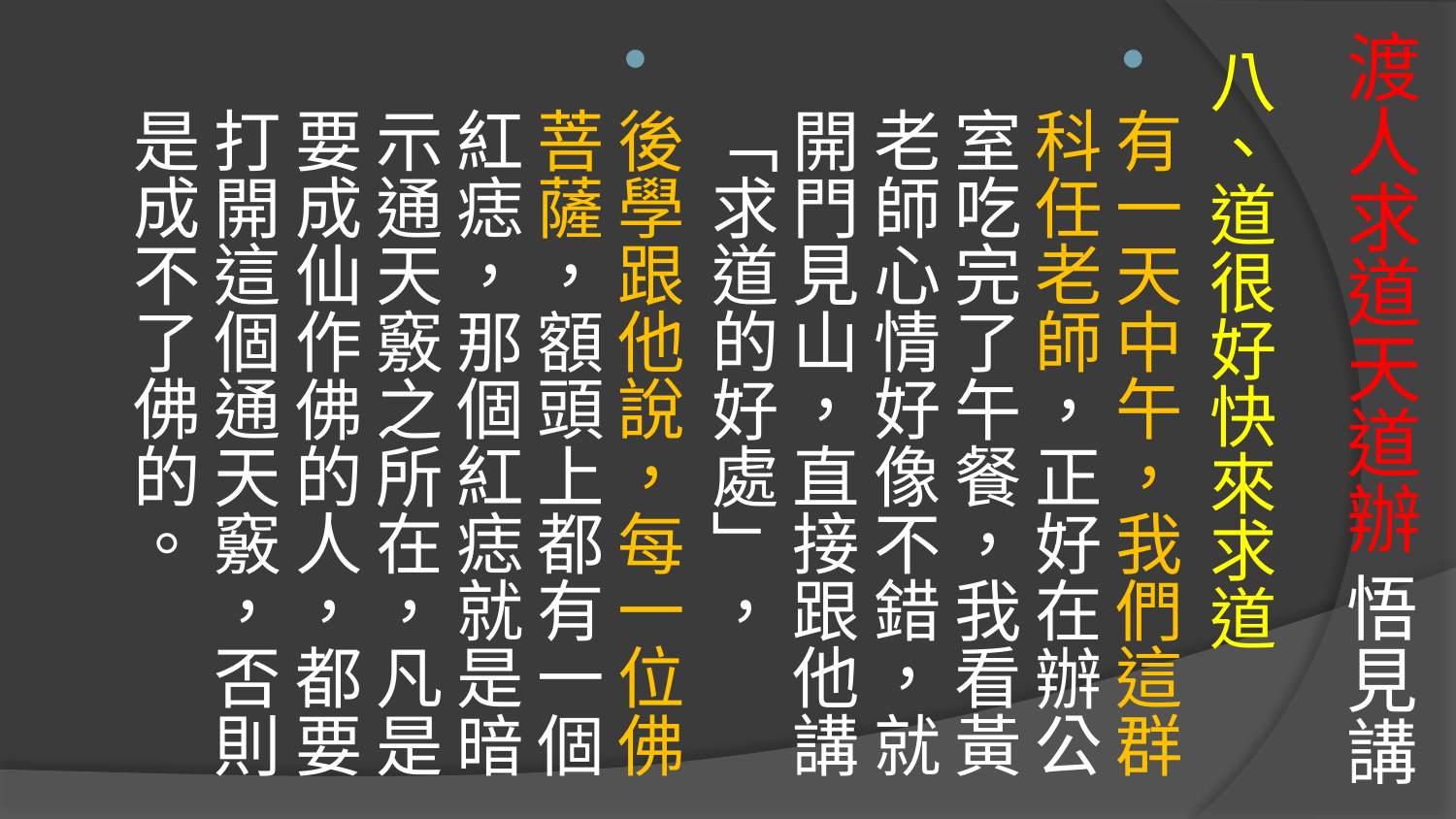

# 渡人求道天道辦 悟見講
八、道很好快來求道
有一天中午，我們這群科任老師，正好在辦公室吃完了午餐，我看黃老師心情好像不錯，就開門見山，直接跟他講「求道的好處」，
後學跟他說，每一位佛菩薩，額頭上都有一個紅痣，那個紅痣就是暗示通天竅之所在，凡是要成仙作佛的人，都要打開這個通天竅，否則是成不了佛的。